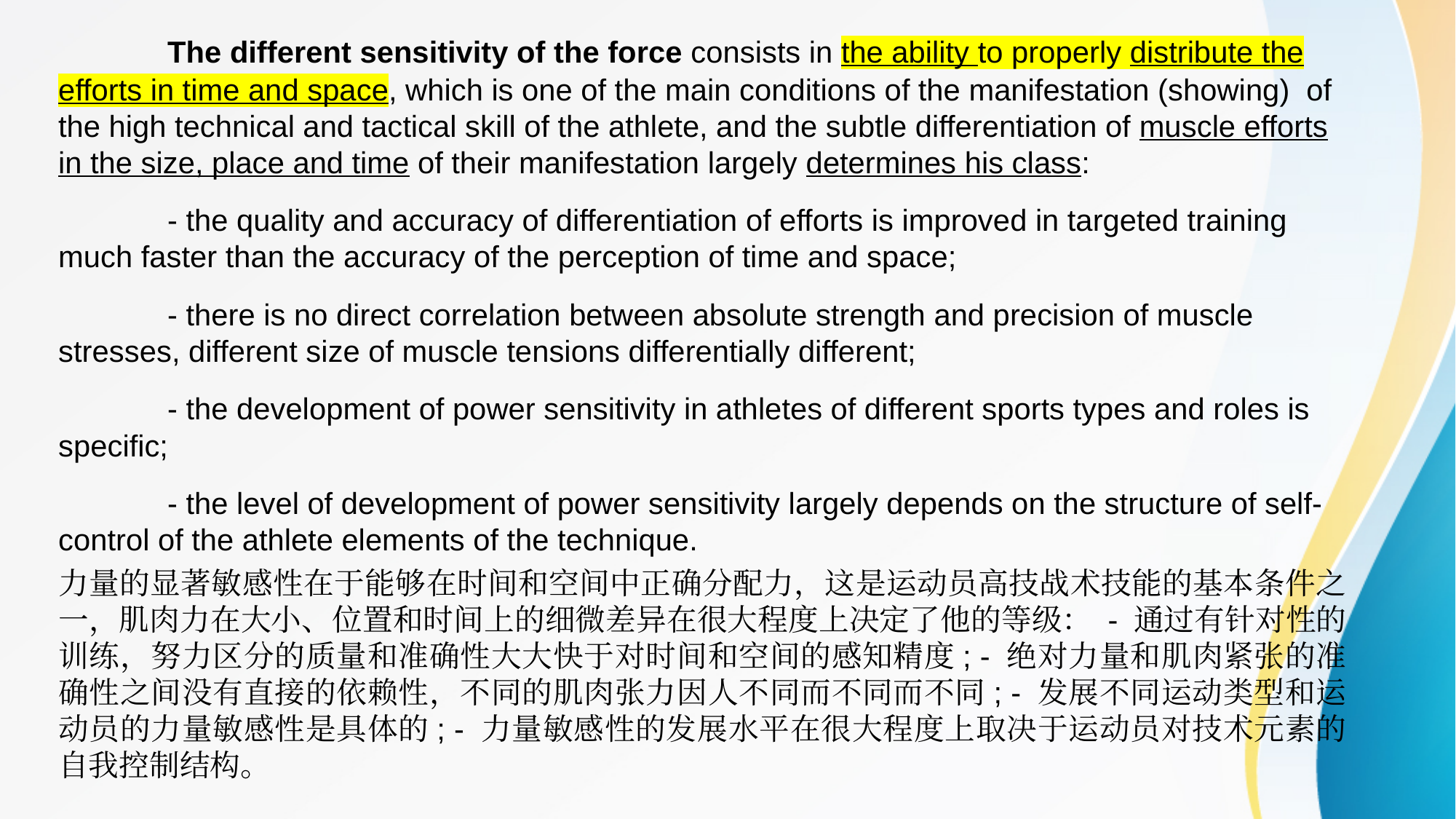

The different sensitivity of the force consists in the ability to properly distribute the efforts in time and space, which is one of the main conditions of the manifestation (showing)  of the high technical and tactical skill of the athlete, and the subtle differentiation of muscle efforts in the size, place and time of their manifestation largely determines his class:
	- the quality and accuracy of differentiation of efforts is improved in targeted training much faster than the accuracy of the perception of time and space;
	- there is no direct correlation between absolute strength and precision of muscle stresses, different size of muscle tensions differentially different;
	- the development of power sensitivity in athletes of different sports types and roles is specific;
	- the level of development of power sensitivity largely depends on the structure of self-control of the athlete elements of the technique.
力量的显著敏感性在于能够在时间和空间中正确分配力，这是运动员高技战术技能的基本条件之一，肌肉力在大小、位置和时间上的细微差异在很大程度上决定了他的等级： - 通过有针对性的训练，努力区分的质量和准确性大大快于对时间和空间的感知精度; - 绝对力量和肌肉紧张的准确性之间没有直接的依赖性，不同的肌肉张力因人不同而不同而不同; - 发展不同运动类型和运动员的力量敏感性是具体的; - 力量敏感性的发展水平在很大程度上取决于运动员对技术元素的自我控制结构。